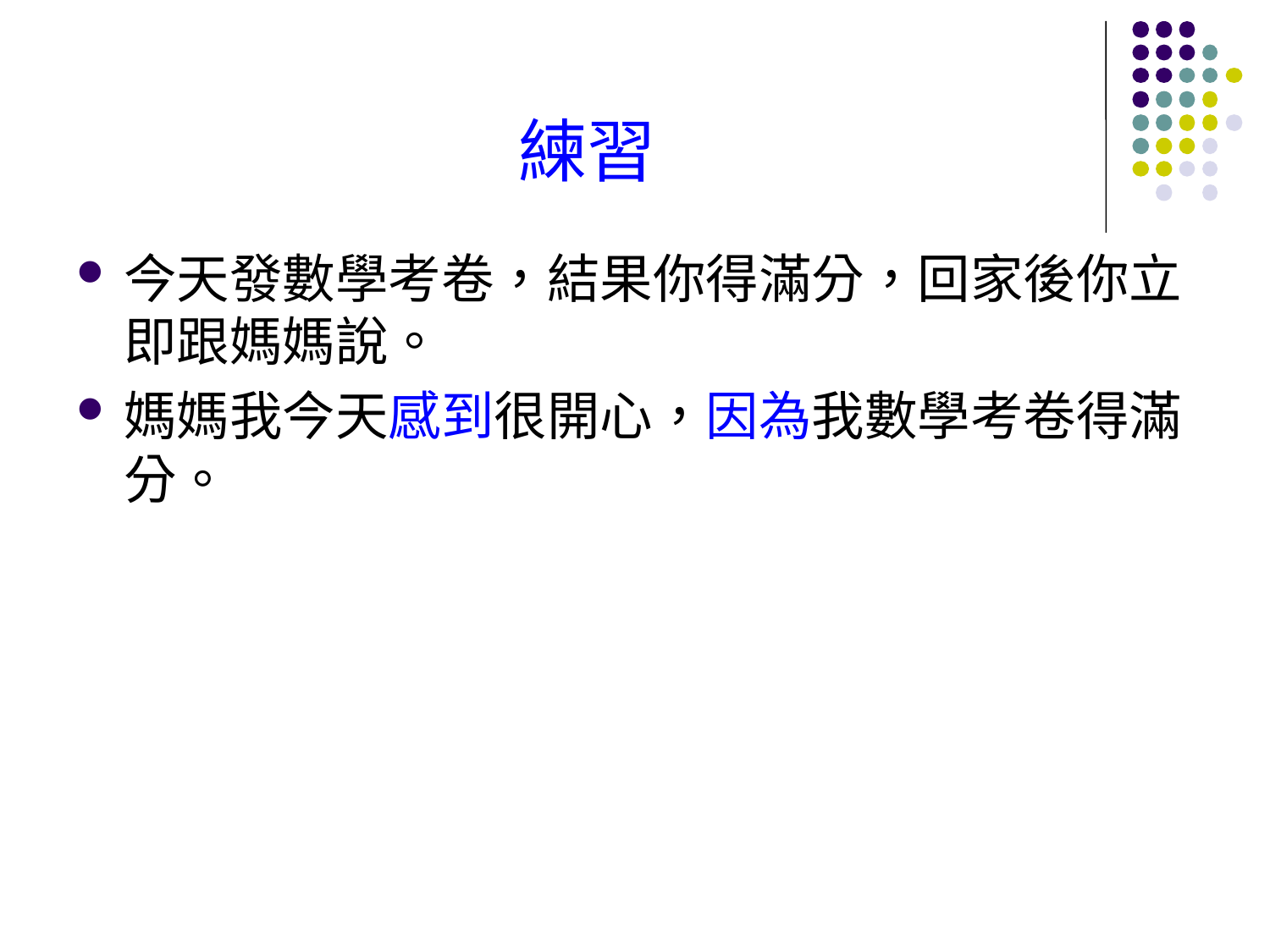

# 練習
今天發數學考卷，結果你得滿分，回家後你立即跟媽媽說。
媽媽我今天感到很開心，因為我數學考卷得滿分。